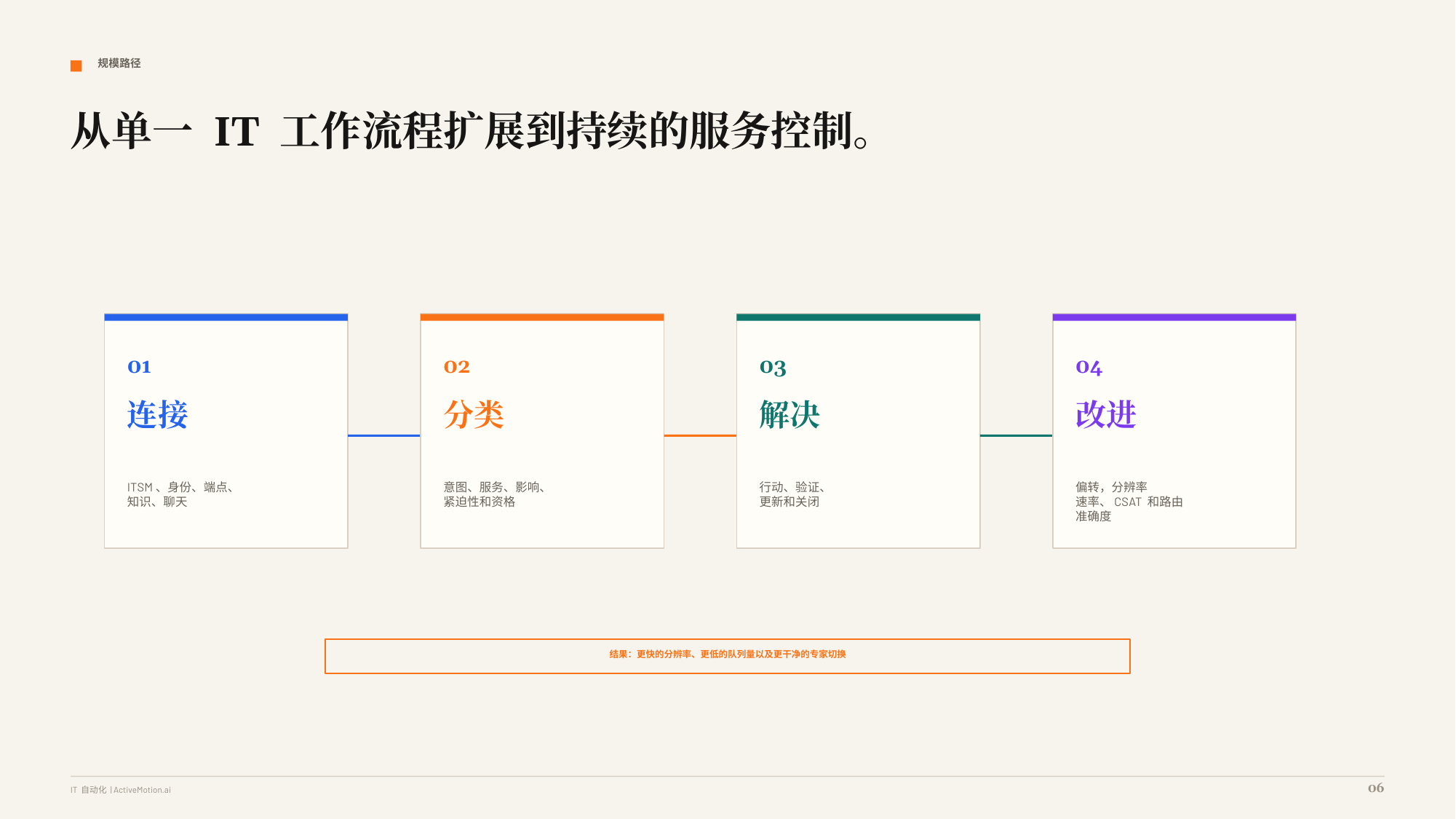

规模路径

从单一 IT 工作流程扩展到持续的服务控制。

01
02
03
04
连接
分类
解决
改进

ITSM、身份、端点、
知识、聊天
意图、服务、影响、
紧迫性和资格
行动、验证、
更新和关闭
偏转，分辨率
速率、CSAT 和路由
准确度

结果：更快的分辨率、更低的队列量以及更干净的专家切换

06
IT 自动化 | ActiveMotion.ai